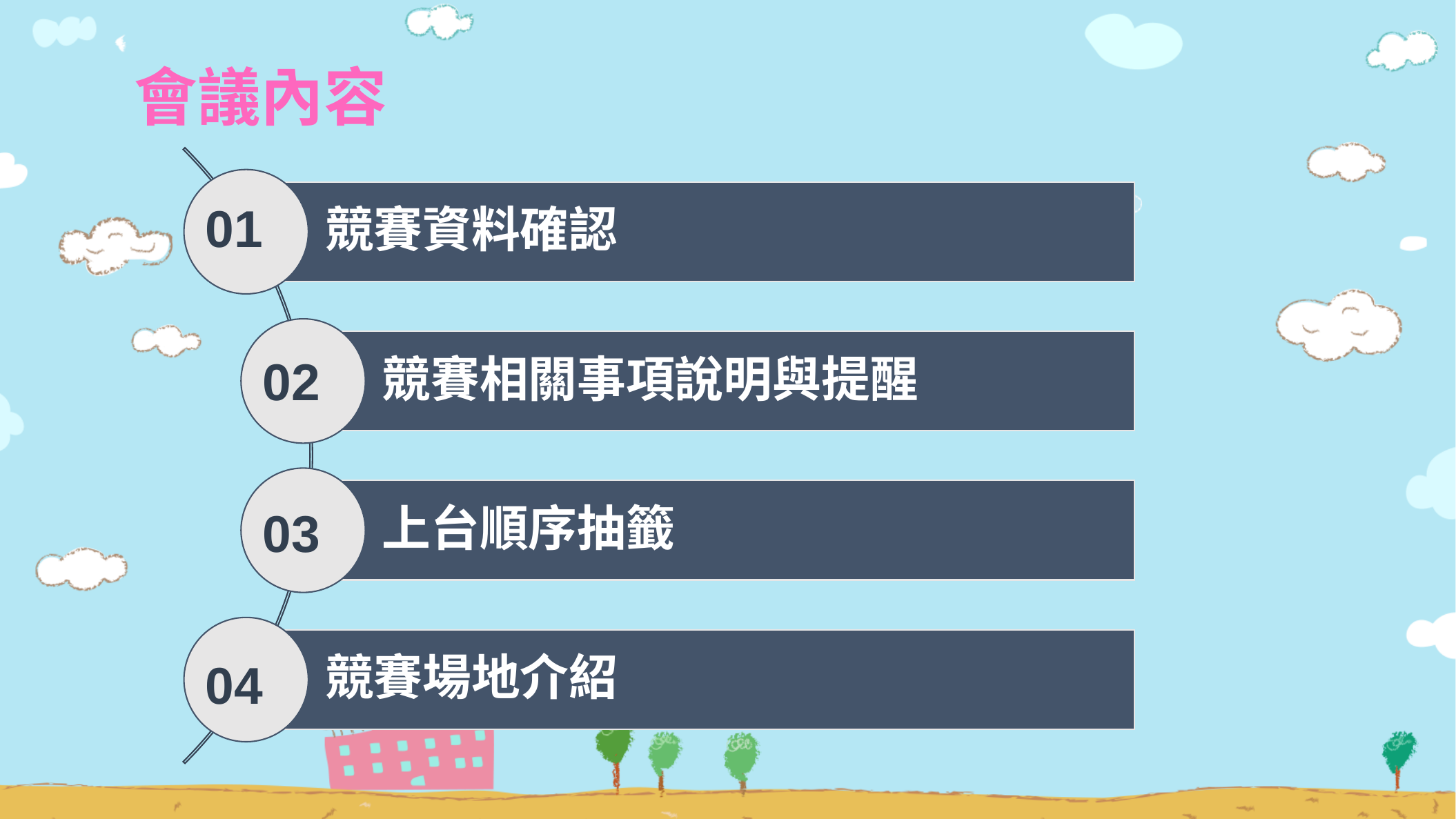

競賽資料確認

競賽相關事項說明與提醒

上台順序抽籤

競賽場地介紹
會議內容
01
02
03
04